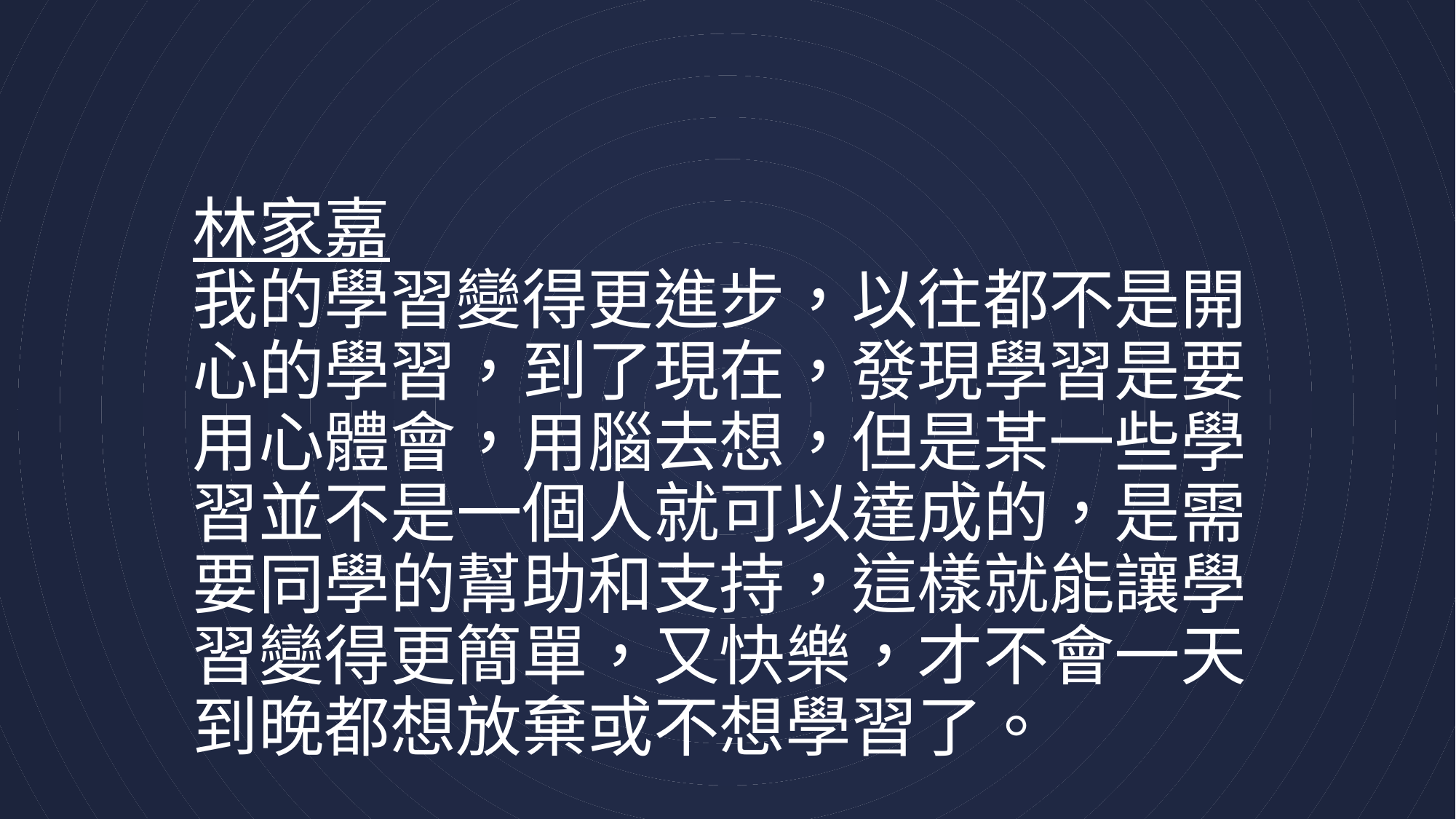

# 林家嘉 我的學習變得更進步，以往都不是開心的學習，到了現在，發現學習是要用心體會，用腦去想，但是某一些學習並不是一個人就可以達成的，是需要同學的幫助和支持，這樣就能讓學習變得更簡單，又快樂，才不會一天到晚都想放棄或不想學習了。